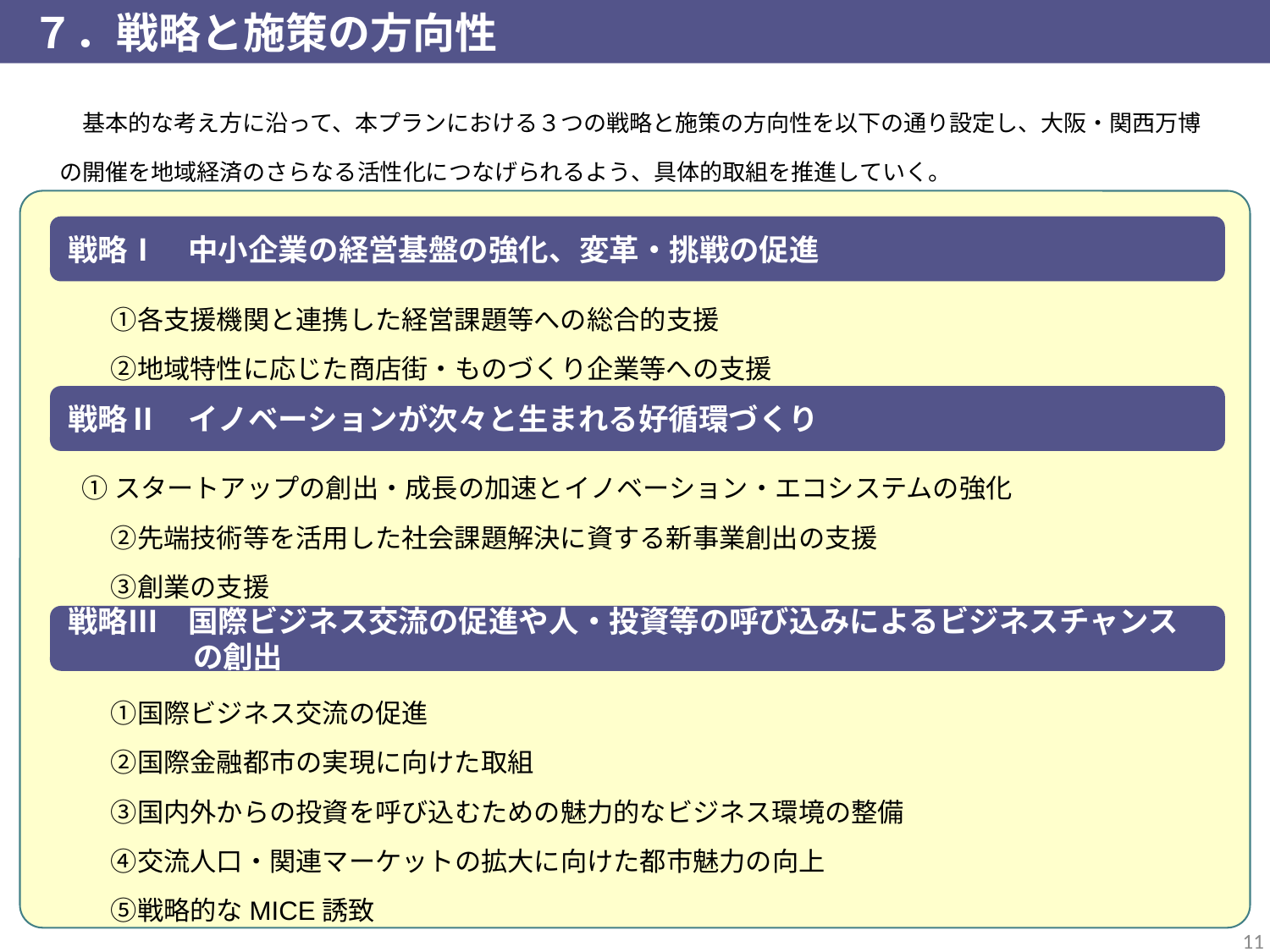

７．戦略と施策の方向性
　基本的な考え方に沿って、本プランにおける３つの戦略と施策の方向性を以下の通り設定し、大阪・関西万博の開催を地域経済のさらなる活性化につなげられるよう、具体的取組を推進していく。

戦略Ⅰ　中小企業の経営基盤の強化、変革・挑戦の促進
　　①各支援機関と連携した経営課題等への総合的支援
　　②地域特性に応じた商店街・ものづくり企業等への支援
戦略Ⅱ　イノベーションが次々と生まれる好循環づくり
    ①スタートアップの創出・成長の加速とイノベーション・エコシステムの強化
　　②先端技術等を活用した社会課題解決に資する新事業創出の支援
　　③創業の支援
戦略Ⅲ　国際ビジネス交流の促進や人・投資等の呼び込みによるビジネスチャンスの創出
　　①国際ビジネス交流の促進
　　②国際金融都市の実現に向けた取組
　　③国内外からの投資を呼び込むための魅力的なビジネス環境の整備
　　④交流人口・関連マーケットの拡大に向けた都市魅力の向上
　　⑤戦略的なMICE誘致
11